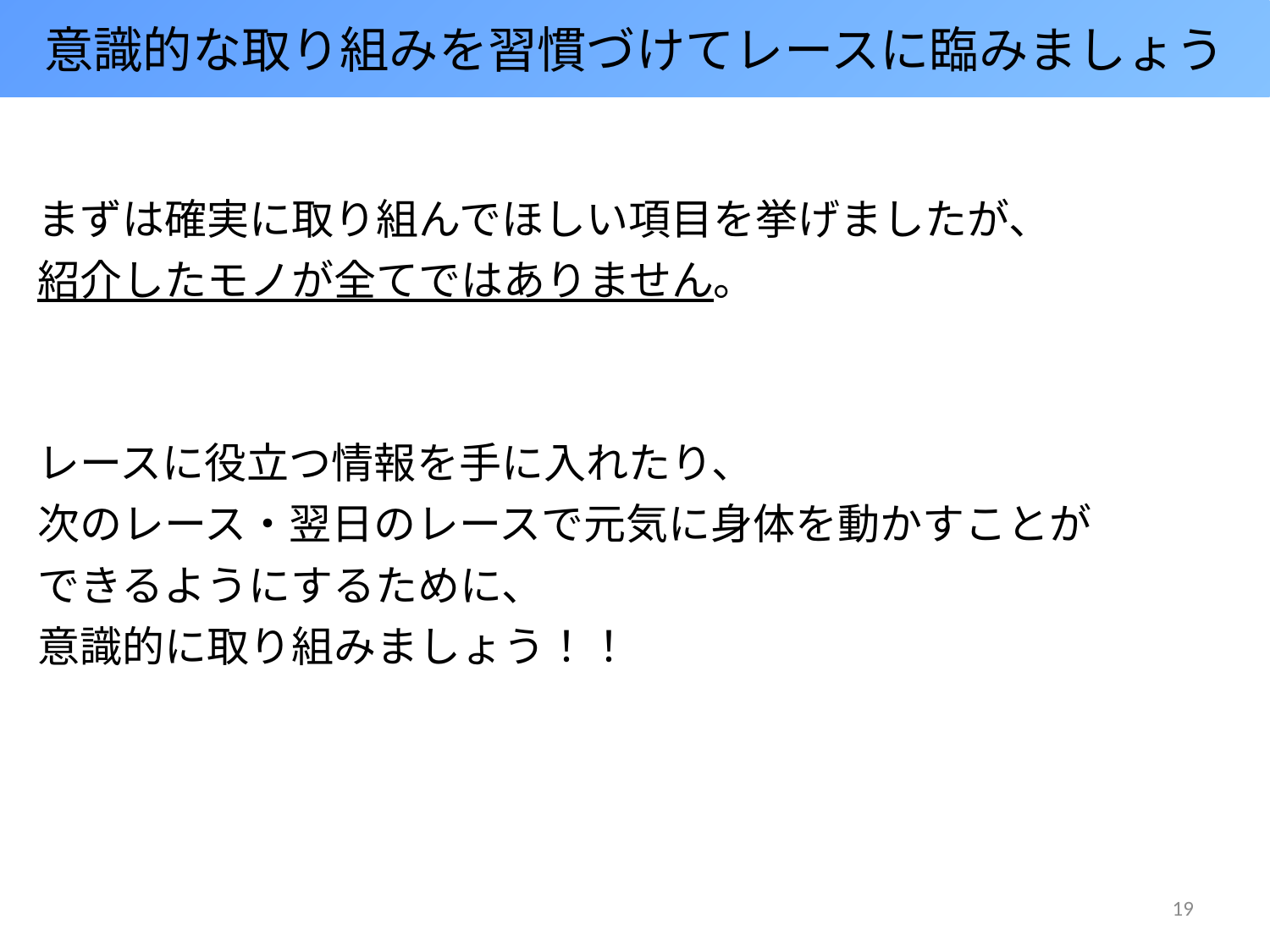

意識的な取り組みを習慣づけてレースに臨みましょう
まずは確実に取り組んでほしい項目を挙げましたが、
紹介したモノが全てではありません。

レースに役立つ情報を手に入れたり、
次のレース・翌日のレースで元気に身体を動かすことが
できるようにするために、
意識的に取り組みましょう！！
19